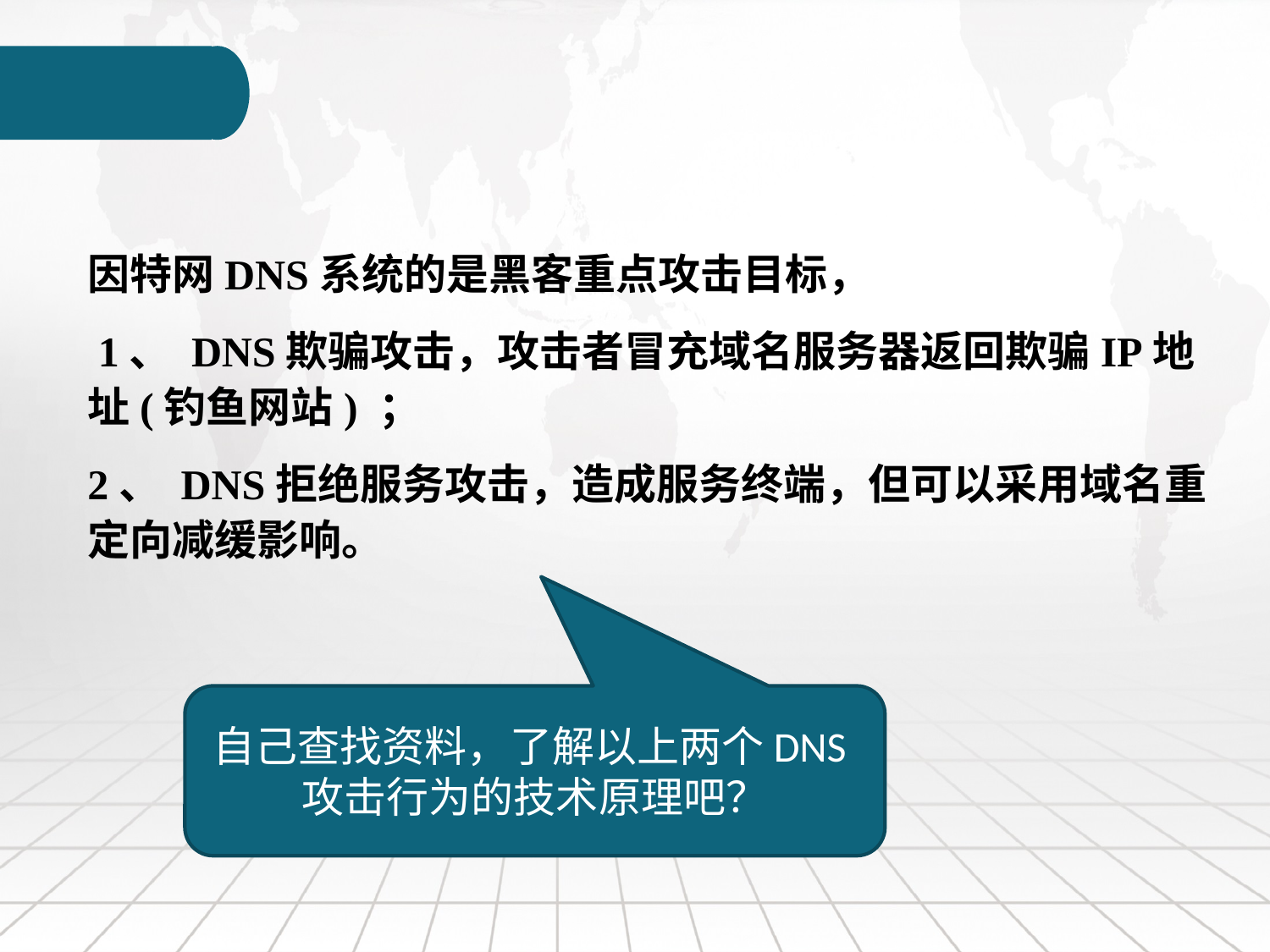

因特网DNS系统的是黑客重点攻击目标，
 1、 DNS欺骗攻击，攻击者冒充域名服务器返回欺骗IP地址(钓鱼网站) ；
2、 DNS拒绝服务攻击，造成服务终端，但可以采用域名重定向减缓影响。
自己查找资料，了解以上两个DNS攻击行为的技术原理吧？